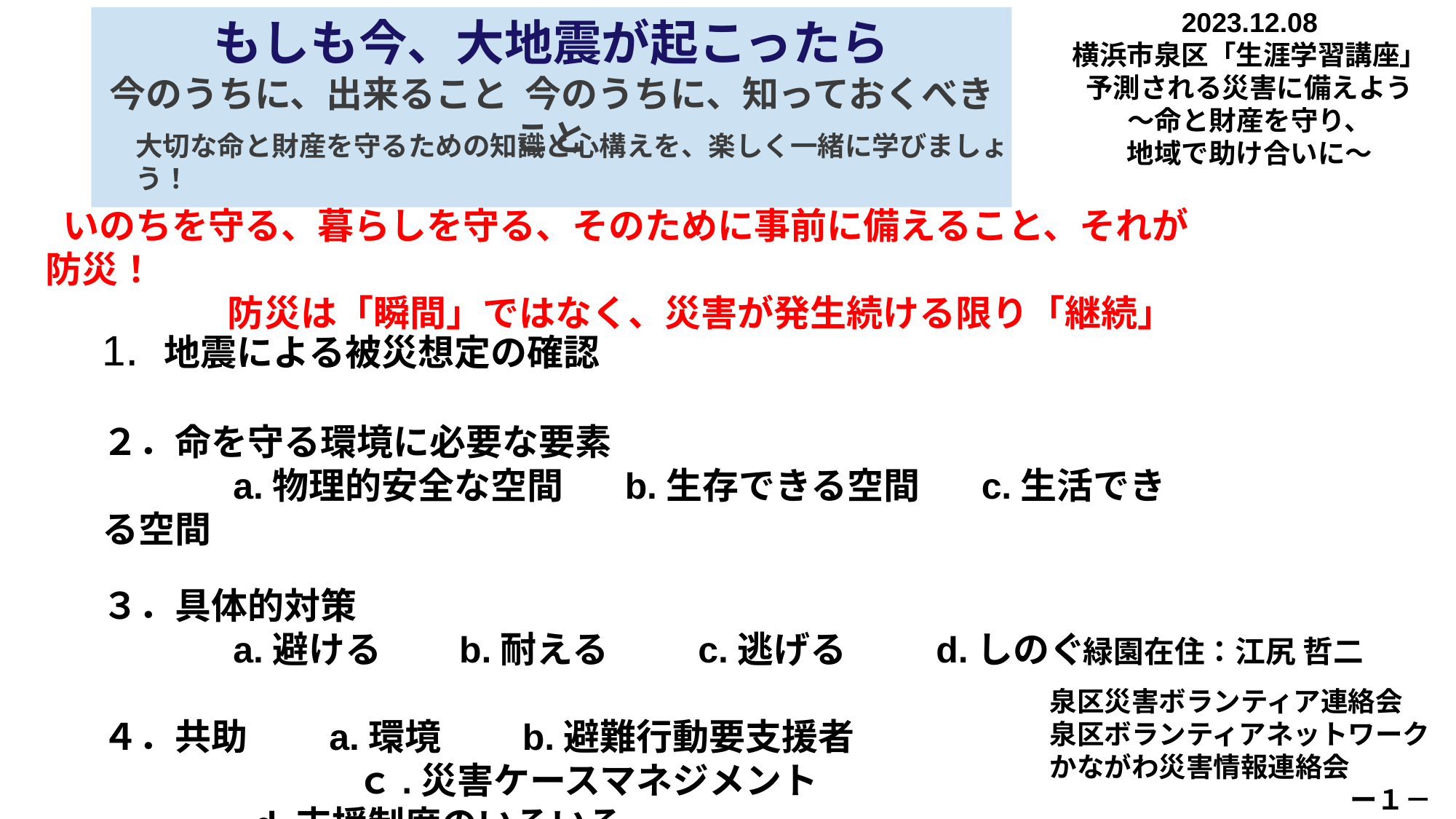

2023.12.08
横浜市泉区「生涯学習講座」
予測される災害に備えよう
〜命と財産を守り、
地域で助け合いに〜
もしも今、大地震が起こったら
今のうちに、出来ること  今のうちに、知っておくべきこと

大切な命と財産を守るための知識と心構えを、楽しく一緒に学びましょう！
 いのちを守る、暮らしを守る、そのために事前に備えること、それが防災！
　　　　　防災は「瞬間」ではなく、災害が発生続ける限り「継続」
1. 地震による被災想定の確認

２．命を守る環境に必要な要素
    　　 a.物理的安全な空間  　b.生存できる空間 　 c.生活できる空間

３．具体的対策
    　　 a.避ける　    b.耐える　　 c.逃げる　 　d.しのぐ

４．共助　　a.環境　　b.避難行動要支援者
　　　　　　　ｃ.災害ケースマネジメント
               d.支援制度のいろいろ

　　緑園在住：江尻 哲二
　泉区災害ボランティア連絡会
　泉区ボランティアネットワーク
　かながわ災害情報連絡会
　　　　　　　　　　　　ー１－